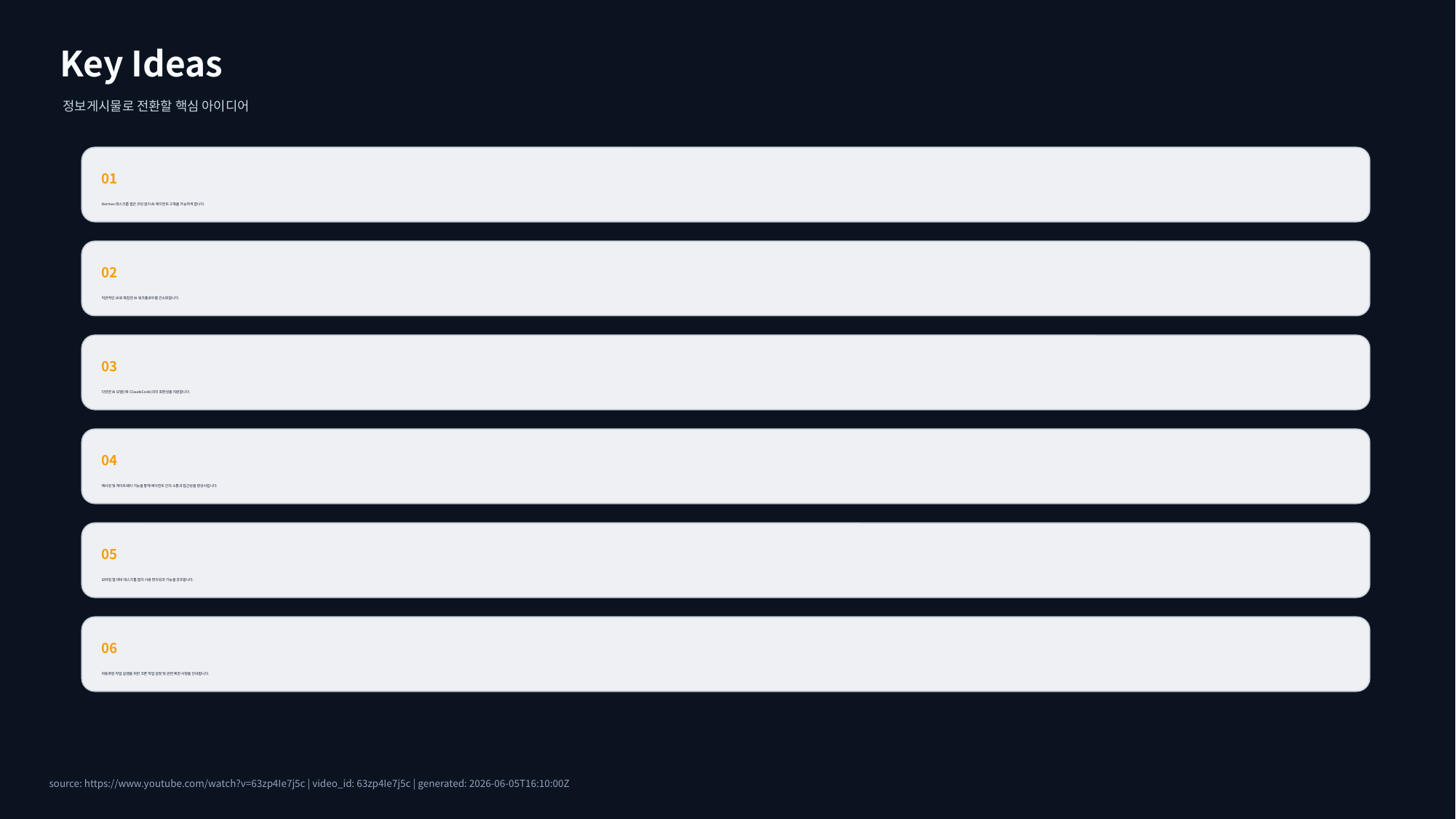

Key Ideas
정보게시물로 전환할 핵심 아이디어

01
Hermes 데스크톱 앱은 코딩 없이 AI 에이전트 구축을 가능하게 합니다.

02
직관적인 UI로 복잡한 AI 워크플로우를 간소화합니다.

03
다양한 AI 모델(예: ClaudeCode)과의 호환성을 지원합니다.

04
메시징 및 게이트웨이 기능을 통해 에이전트 간의 소통과 접근성을 향상시킵니다.

05
모바일 앱 대비 데스크톱 앱의 사용 편의성과 기능을 강조합니다.

06
자동화된 작업 실행을 위한 크론 작업 설정 및 관련 제한 사항을 안내합니다.
source: https://www.youtube.com/watch?v=63zp4Ie7j5c | video_id: 63zp4Ie7j5c | generated: 2026-06-05T16:10:00Z